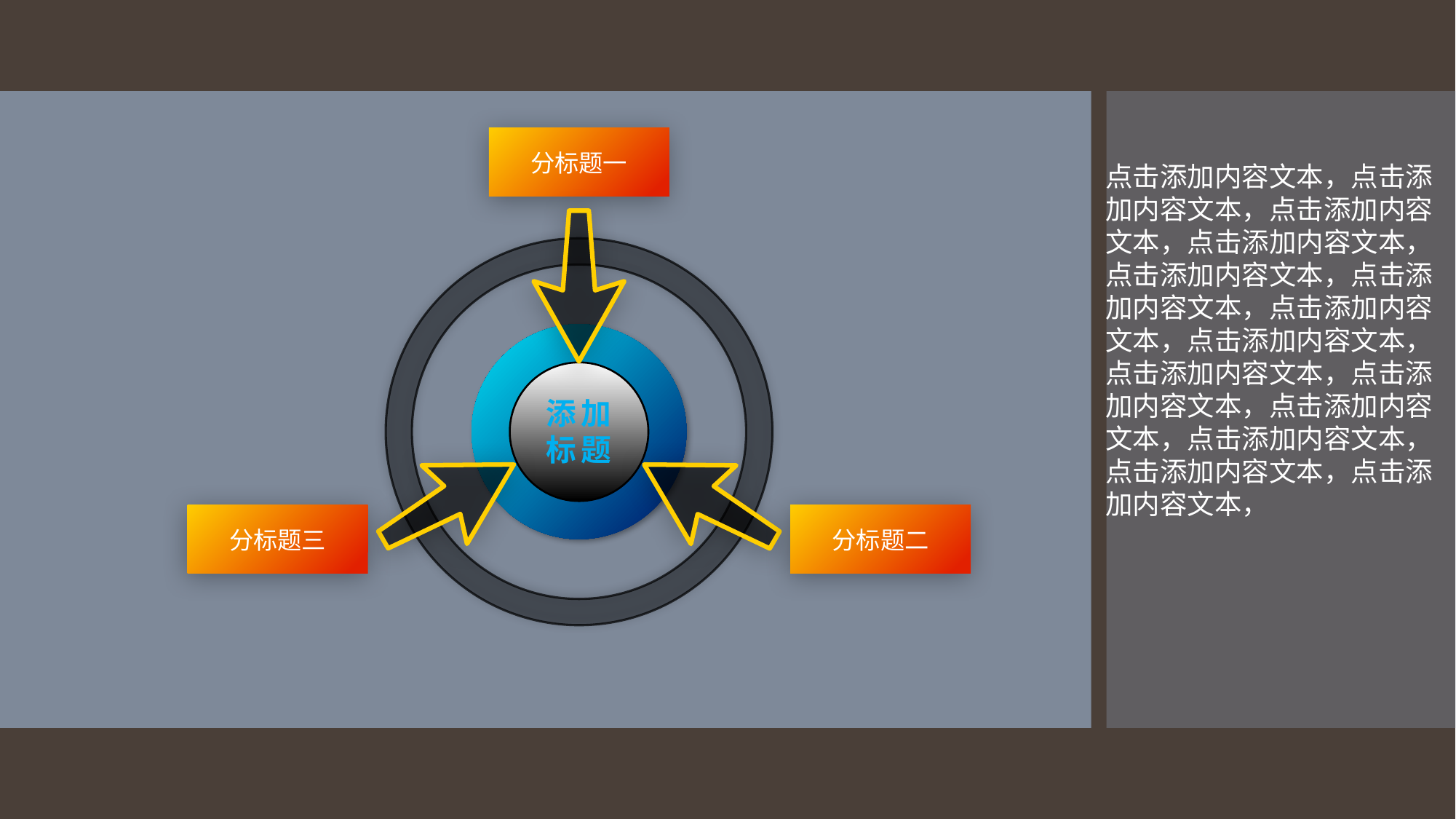

分标题一
点击添加内容文本，点击添加内容文本，点击添加内容文本，点击添加内容文本，
点击添加内容文本，点击添加内容文本，点击添加内容文本，点击添加内容文本，点击添加内容文本，点击添加内容文本，点击添加内容文本，点击添加内容文本，点击添加内容文本，点击添加内容文本，

添加
标题

分标题三
分标题二